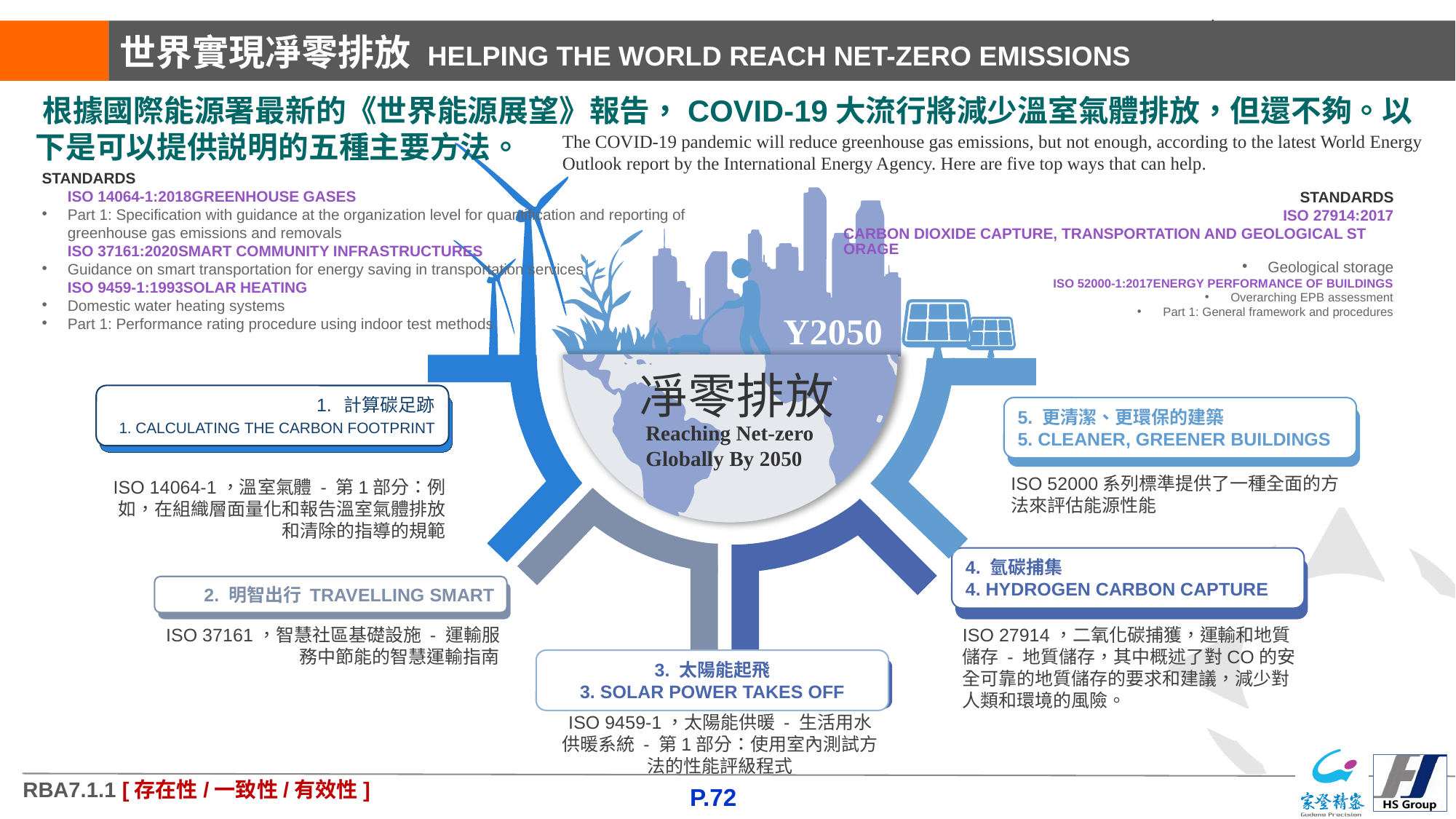

# 世界實現凈零排放 HELPING THE WORLD REACH NET-ZERO EMISSIONS‎
‎根據國際能源署最新的《世界能源展望》報告，COVID-19大流行將減少溫室氣體排放，但還不夠。以下是可以提供説明的五種主要方法。‎
The COVID-19 pandemic will reduce greenhouse gas emissions, but not enough, according to the latest World Energy Outlook report by the International Energy Agency. Here are five top ways that can help.

STANDARDS
ISO 14064-1:2018
GREENHOUSE GASES
Part 1: Specification with guidance at the organization level for quantification and reporting of greenhouse gas emissions and removals
ISO 37161:2020
SMART COMMUNITY INFRASTRUCTURES
Guidance on smart transportation for energy saving in transportation services
ISO 9459-1:1993
SOLAR HEATING
Domestic water heating systems
Part 1: Performance rating procedure using indoor test methods
STANDARDS
ISO 27914:2017
CARBON DIOXIDE CAPTURE, TRANSPORTATION AND GEOLOGICAL STORAGE
Geological storage
ISO 52000-1:2017
ENERGY PERFORMANCE OF BUILDINGS
Overarching EPB assessment
Part 1: General framework and procedures

Y2050

凈零排放
計算碳足跡
1. CALCULATING THE CARBON FOOTPRINT‎

‎5. 更清潔、更環保的建築
5. CLEANER, GREENER BUILDINGS

Reaching Net-zero Globally By 2050
‎‎ISO 52000系列標準‎‎提供了一種全面的方法來評估能源性能
ISO ‎‎14064-1‎‎，‎‎溫室氣體 - 第1部分：例如，在組織層面量化和報告溫室氣體排放和清除的指導的規範‎‎
‎4. 氫碳捕集
4. HYDROGEN CARBON CAPTURE

‎2. 明智出行 TRAVELLING SMART

‎‎ISO 37161‎‎，‎‎智慧社區基礎設施 - 運輸服務中節能的智慧運輸指南‎‎
‎‎ISO 27914‎‎，‎‎二氧化碳捕獲，運輸和地質儲存 - 地質儲存‎‎，其中概述了對CO的安全可靠的地質儲存的要求和建議‎，減少對人類和環境的風險。‎
3. 太陽能起飛
3. SOLAR POWER TAKES OFF‎

ISO 9459-1‎‎，‎‎太陽能供暖 - 生活用水供暖系統 - 第1部分：使用室內測試方法的性能評級程式‎‎